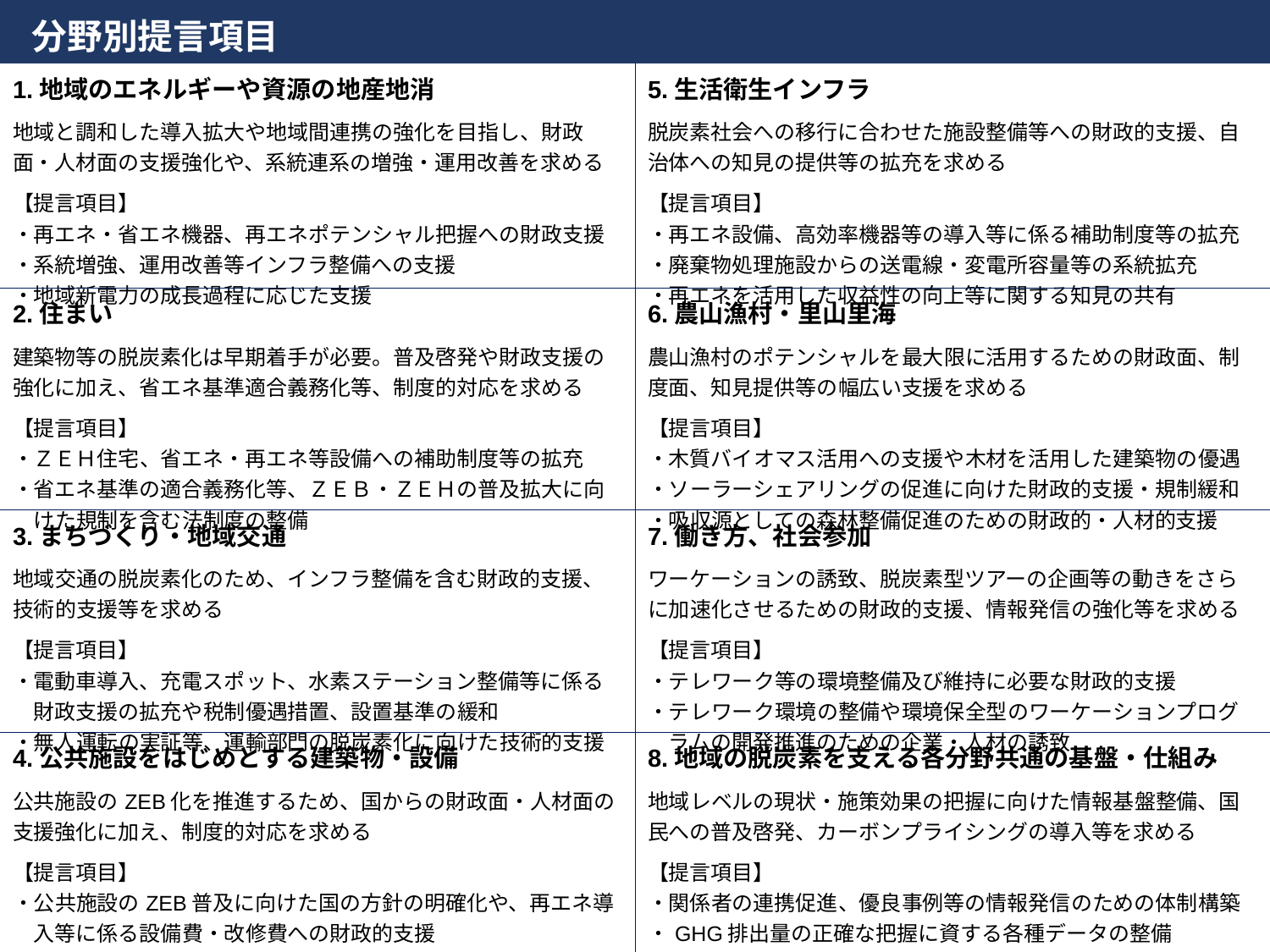

分野別提言項目
| 1.地域のエネルギーや資源の地産地消 地域と調和した導入拡大や地域間連携の強化を目指し、財政面・人材面の支援強化や、系統連系の増強・運用改善を求める 【提言項目】 ・再エネ・省エネ機器、再エネポテンシャル把握への財政支援 ・系統増強、運用改善等インフラ整備への支援 ・地域新電力の成長過程に応じた支援 | 5.生活衛生インフラ 脱炭素社会への移行に合わせた施設整備等への財政的支援、自治体への知見の提供等の拡充を求める 【提言項目】 ・再エネ設備、高効率機器等の導入等に係る補助制度等の拡充 ・廃棄物処理施設からの送電線・変電所容量等の系統拡充 ・再エネを活用した収益性の向上等に関する知見の共有 |
| --- | --- |
| 2.住まい 建築物等の脱炭素化は早期着手が必要。普及啓発や財政支援の強化に加え、省エネ基準適合義務化等、制度的対応を求める 【提言項目】 ・ＺＥＨ住宅、省エネ・再エネ等設備への補助制度等の拡充 ・省エネ基準の適合義務化等、ＺＥＢ・ＺＥＨの普及拡大に向 　けた規制を含む法制度の整備 | 6.農山漁村・里山里海 農山漁村のポテンシャルを最大限に活用するための財政面、制度面、知見提供等の幅広い支援を求める 【提言項目】 ・木質バイオマス活用への支援や木材を活用した建築物の優遇 ・ソーラーシェアリングの促進に向けた財政的支援・規制緩和 ・吸収源としての森林整備促進のための財政的・人材的支援 |
| 3.まちづくり・地域交通 地域交通の脱炭素化のため、インフラ整備を含む財政的支援、技術的支援等を求める 【提言項目】 ・電動車導入、充電スポット、水素ステーション整備等に係る 　財政支援の拡充や税制優遇措置、設置基準の緩和 ・無人運転の実証等、運輸部門の脱炭素化に向けた技術的支援 | 7.働き方、社会参加 ワーケーションの誘致、脱炭素型ツアーの企画等の動きをさらに加速化させるための財政的支援、情報発信の強化等を求める 【提言項目】 ・テレワーク等の環境整備及び維持に必要な財政的支援 ・テレワーク環境の整備や環境保全型のワーケーションプログ 　ラムの開発推進のための企業・人材の誘致 |
| 4.公共施設をはじめとする建築物・設備 公共施設のZEB化を推進するため、国からの財政面・人材面の支援強化に加え、制度的対応を求める 【提言項目】 ・公共施設のZEB普及に向けた国の方針の明確化や、再エネ導 　入等に係る設備費・改修費への財政的支援 ・満たすべき省エネや再エネ基準のガイドライン等の策定 | 8.地域の脱炭素を支える各分野共通の基盤・仕組み 地域レベルの現状・施策効果の把握に向けた情報基盤整備、国民への普及啓発、カーボンプライシングの導入等を求める 【提言項目】 ・関係者の連携促進、優良事例等の情報発信のための体制構築 ・GHG排出量の正確な把握に資する各種データの整備 ・炭素税等のカーボンプライシングの早期導入 |